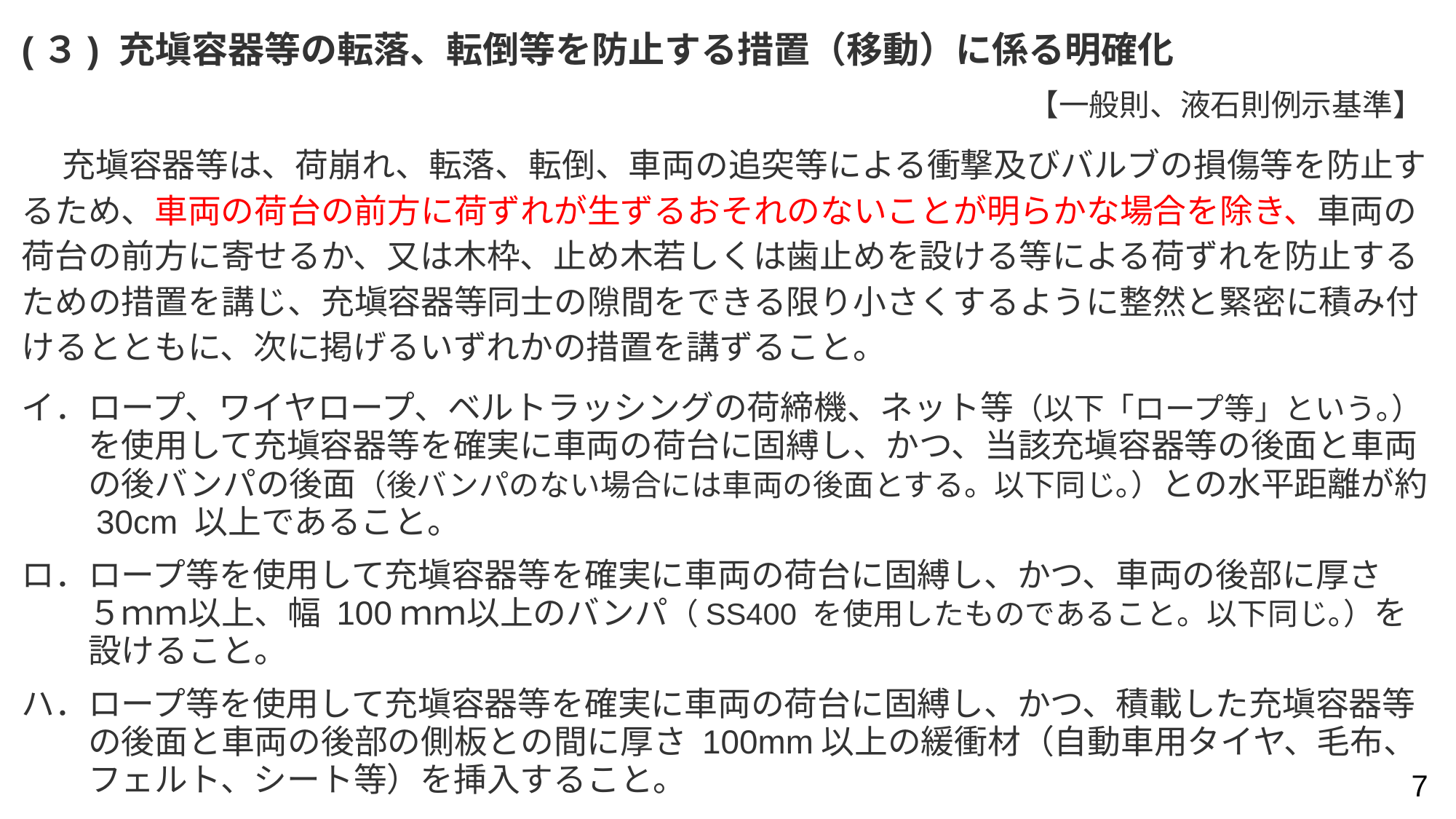

(３) 充塡容器等の転落、転倒等を防止する措置（移動）に係る明確化
　  　　　　　　　　　　　　　　　　　　　　 　　　　　　【一般則、液石則例示基準】

　 充塡容器等は、荷崩れ、転落、転倒、車両の追突等による衝撃及びバルブの損傷等を防止するため、車両の荷台の前方に荷ずれが生ずるおそれのないことが明らかな場合を除き、車両の荷台の前方に寄せるか、又は木枠、止め木若しくは歯止めを設ける等による荷ずれを防止するための措置を講じ、充塡容器等同士の隙間をできる限り小さくするように整然と緊密に積み付
けるとともに、次に掲げるいずれかの措置を講ずること。

イ．ロープ、ワイヤロープ、ベルトラッシングの荷締機、ネット等（以下「ロープ等」という｡）
　　を使用して充塡容器等を確実に車両の荷台に固縛し、かつ、当該充塡容器等の後面と車両
　　の後バンパの後面（後バンパのない場合には車両の後面とする。以下同じ｡）との水平距離が約
　　30cm 以上であること。

ロ．ロープ等を使用して充塡容器等を確実に車両の荷台に固縛し、かつ、車両の後部に厚さ
　　５ｍｍ以上、幅 100ｍｍ以上のバンパ（SS400 を使用したものであること。以下同じ｡）を
　　設けること。

ハ．ロープ等を使用して充塡容器等を確実に車両の荷台に固縛し、かつ、積載した充塡容器等
　　の後面と車両の後部の側板との間に厚さ 100mm以上の緩衝材（自動車用タイヤ、毛布、
　　フェルト、シート等）を挿入すること。
 7